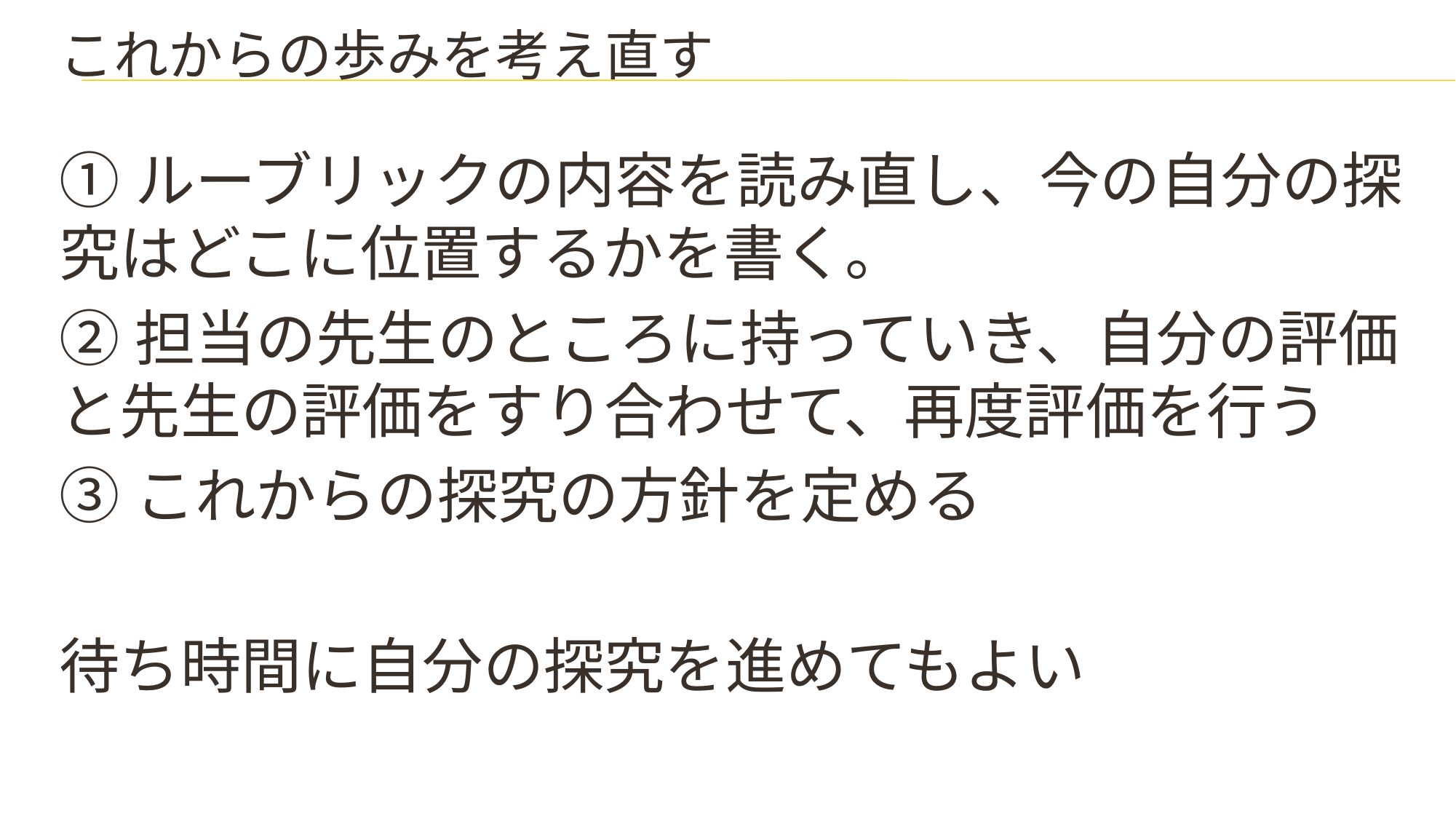

# これからの歩みを考え直す
①ルーブリックの内容を読み直し、今の自分の探究はどこに位置するかを書く。
②担当の先生のところに持っていき、自分の評価と先生の評価をすり合わせて、再度評価を行う
③これからの探究の方針を定める

待ち時間に自分の探究を進めてもよい